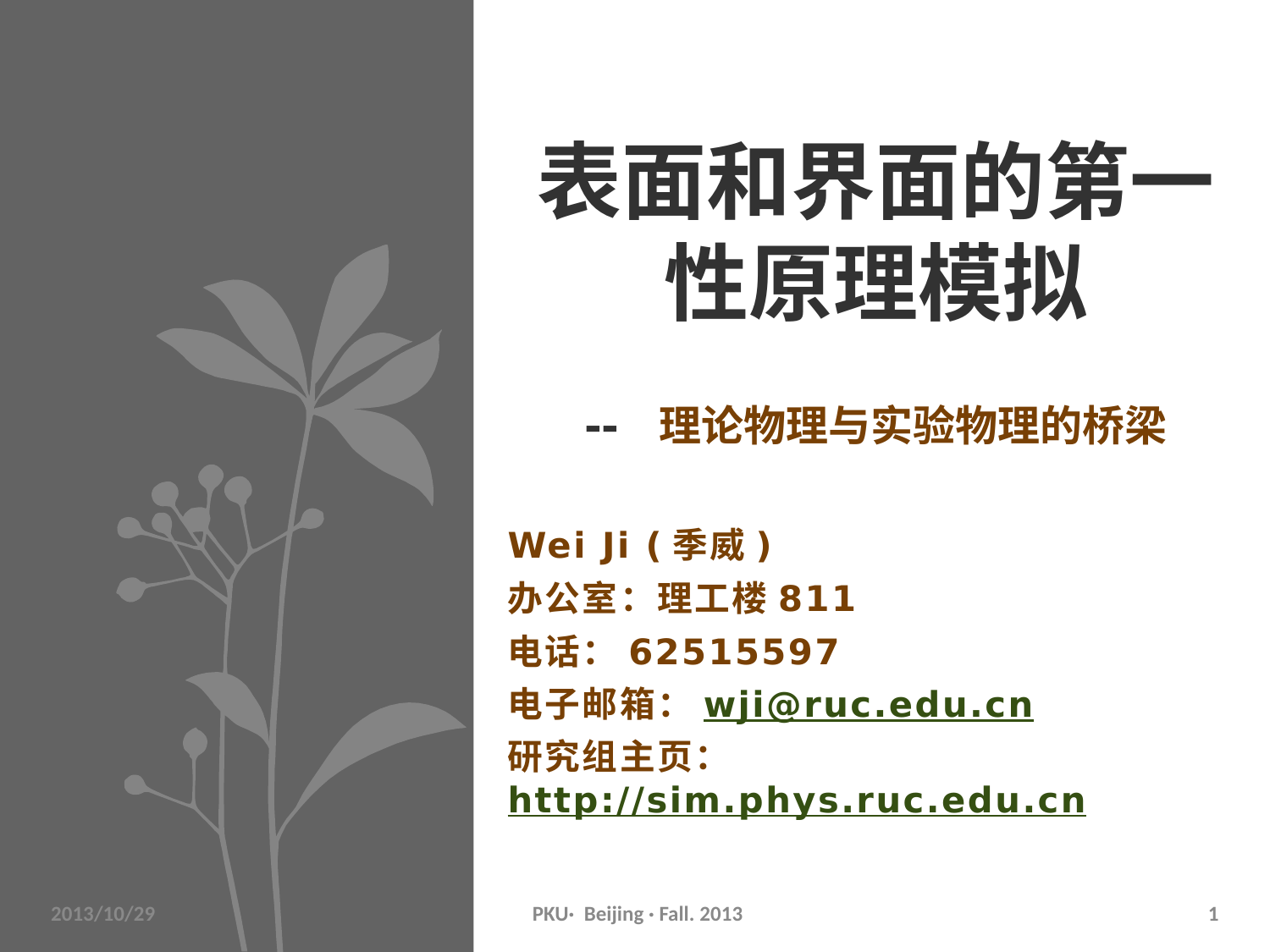

# 表面和界面的第一性原理模拟 --  理论物理与实验物理的桥梁
Wei Ji (季威)
办公室：理工楼811
电话：62515597
电子邮箱：wji@ruc.edu.cn
研究组主页：http://sim.phys.ruc.edu.cn

2013/10/29
PKU·  Beijing · Fall. 2013
1